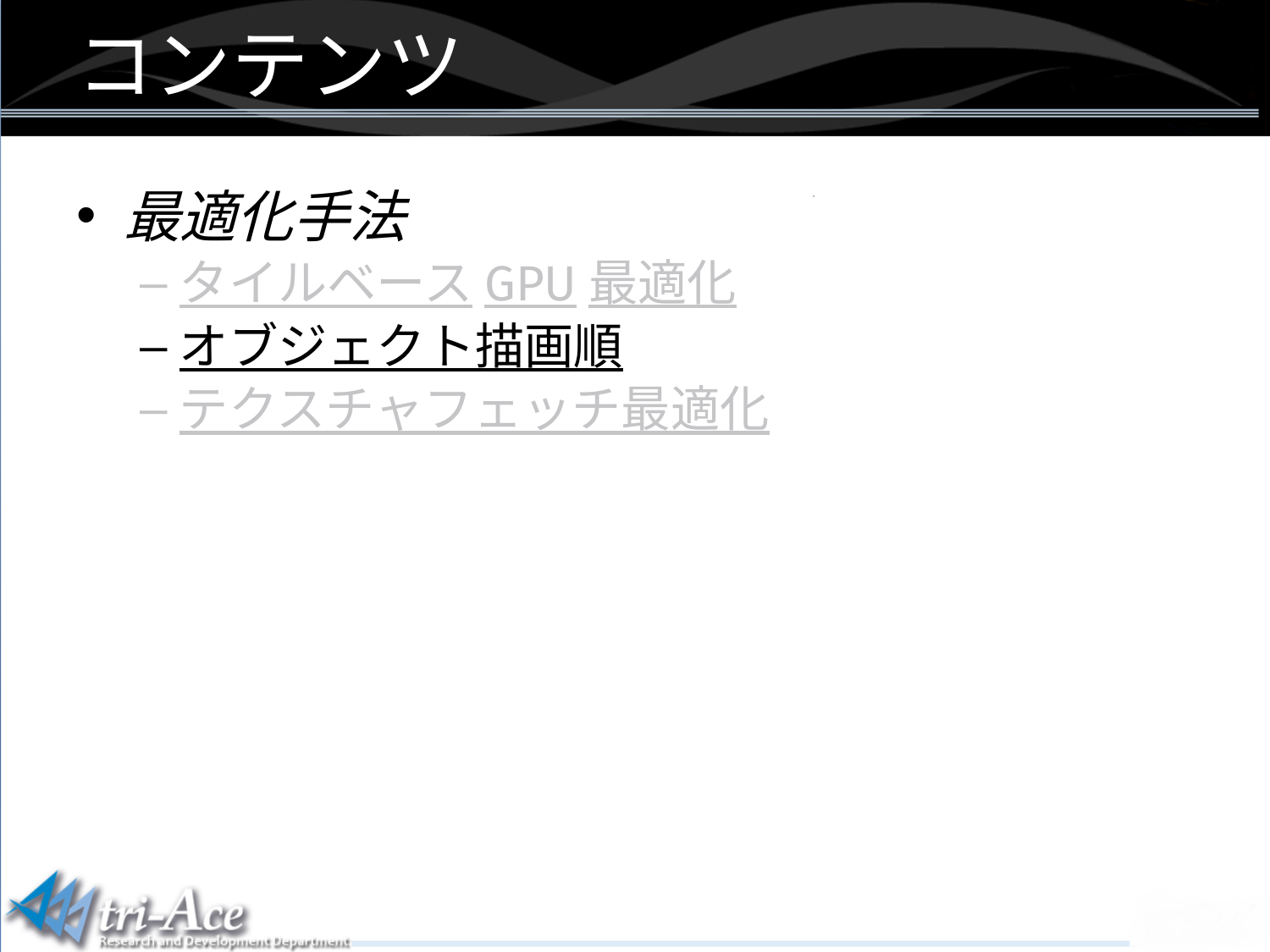

コンテンツ
最適化手法
タイルベースGPU最適化
オブジェクト描画順
テクスチャフェッチ最適化